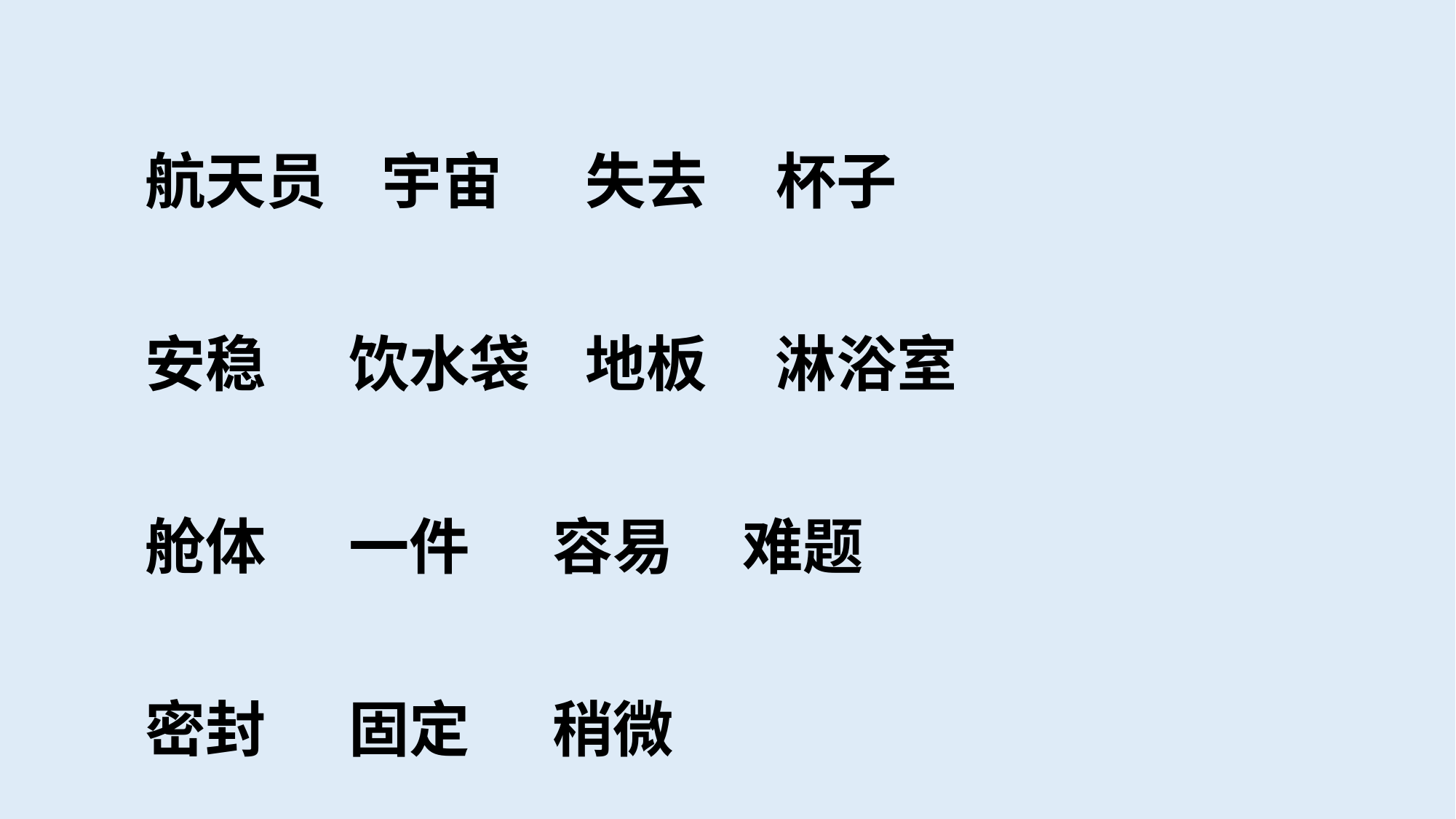

航天员    宇宙      失去     杯子
安稳      饮水袋    地板     淋浴室
舱体      一件      容易     难题
密封      固定      稍微